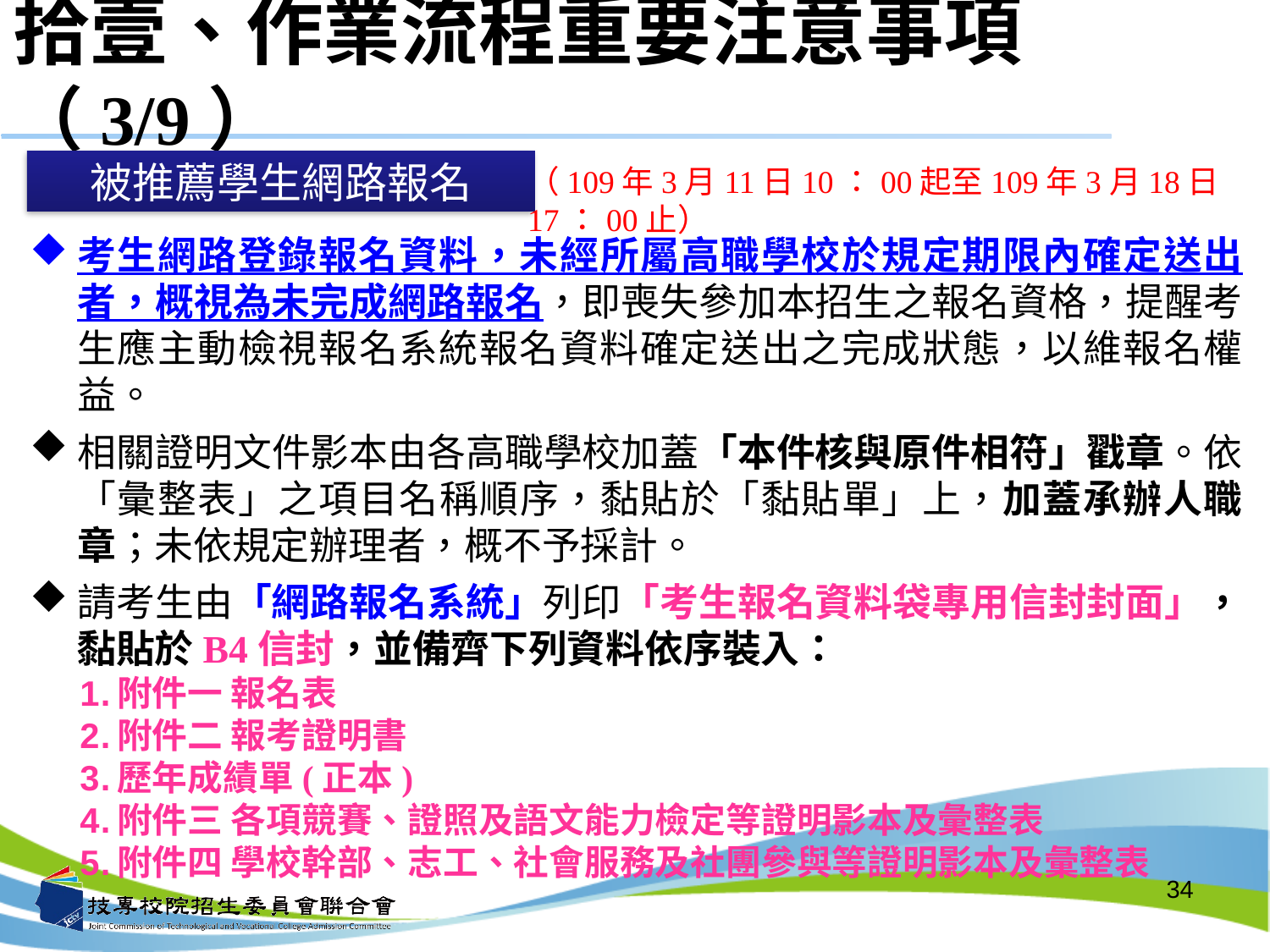

# 拾壹、作業流程重要注意事項（3/9）
被推薦學生網路報名
（109年3月11日10：00起至109年3月18日17：00止）
考生網路登錄報名資料，未經所屬高職學校於規定期限內確定送出者，概視為未完成網路報名，即喪失參加本招生之報名資格，提醒考生應主動檢視報名系統報名資料確定送出之完成狀態，以維報名權益。
相關證明文件影本由各高職學校加蓋「本件核與原件相符」戳章。依「彙整表」之項目名稱順序，黏貼於「黏貼單」上，加蓋承辦人職章；未依規定辦理者，概不予採計。
請考生由「網路報名系統」列印「考生報名資料袋專用信封封面」，黏貼於B4信封，並備齊下列資料依序裝入：
附件一 報名表
附件二 報考證明書
歷年成績單(正本)
附件三 各項競賽、證照及語文能力檢定等證明影本及彙整表
附件四 學校幹部、志工、社會服務及社團參與等證明影本及彙整表

34